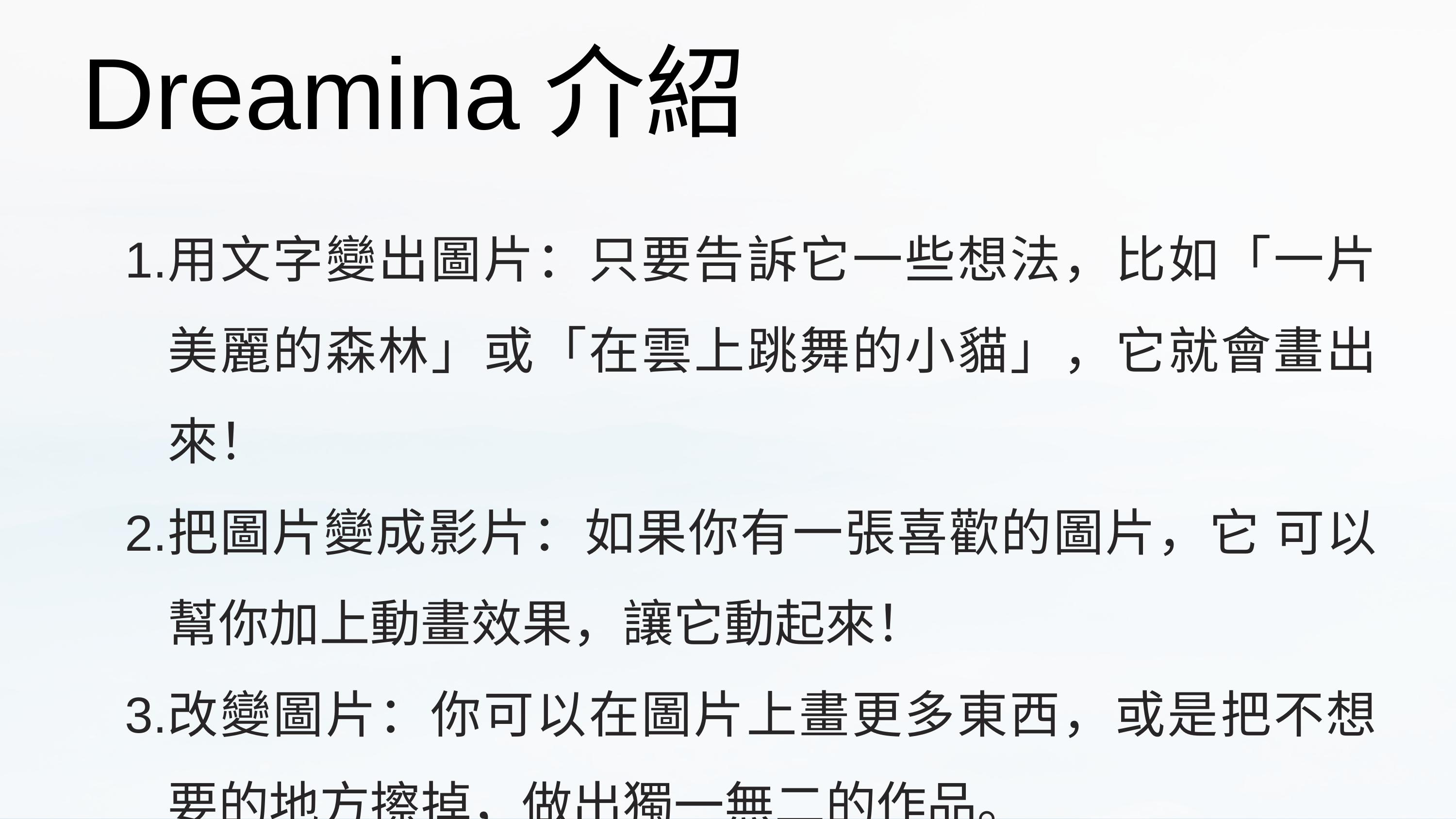

Dreamina介紹
用文字變出圖片：只要告訴它一些想法，比如「一片美麗的森林」或「在雲上跳舞的小貓」，它就會畫出來！
把圖片變成影片：如果你有一張喜歡的圖片，它 可以幫你加上動畫效果，讓它動起來！
改變圖片：你可以在圖片上畫更多東西，或是把不想要的地方擦掉，做出獨一無二的作品。